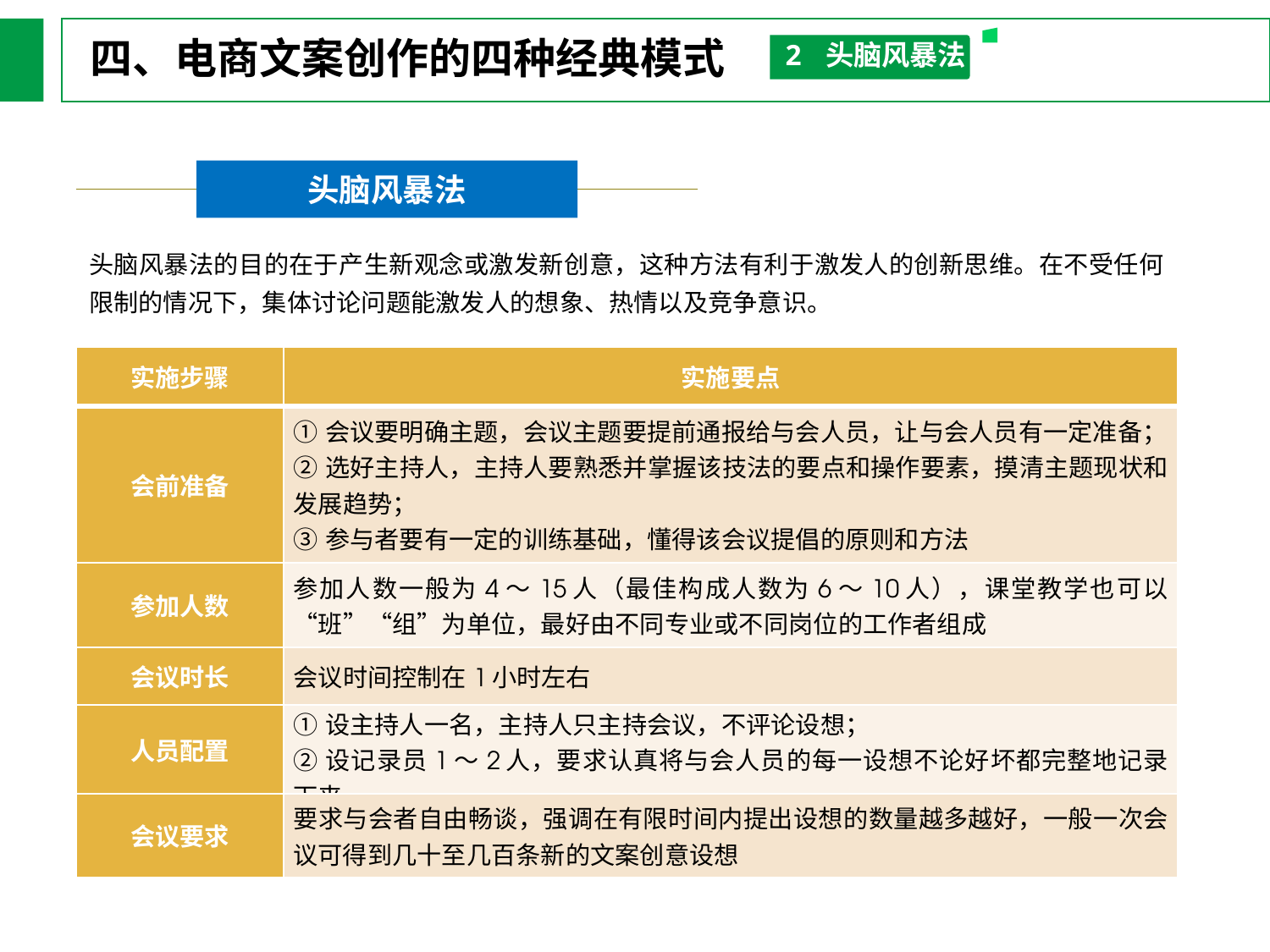

四、电商文案创作的四种经典模式

2 头脑风暴法
头脑风暴法
头脑风暴法的目的在于产生新观念或激发新创意，这种方法有利于激发人的创新思维。在不受任何限制的情况下，集体讨论问题能激发人的想象、热情以及竞争意识。
| 实施步骤 | 实施要点 |
| --- | --- |
| 会前准备 | ①会议要明确主题，会议主题要提前通报给与会人员，让与会人员有一定准备； ②选好主持人，主持人要熟悉并掌握该技法的要点和操作要素，摸清主题现状和发展趋势； ③参与者要有一定的训练基础，懂得该会议提倡的原则和方法 |
| 参加人数 | 参加人数一般为4～15人（最佳构成人数为6～10人），课堂教学也可以“班”“组”为单位，最好由不同专业或不同岗位的工作者组成 |
| 会议时长 | 会议时间控制在1小时左右 |
| 人员配置 | ①设主持人一名，主持人只主持会议，不评论设想； ②设记录员1～2人，要求认真将与会人员的每一设想不论好坏都完整地记录下来 |
| 会议要求 | 要求与会者自由畅谈，强调在有限时间内提出设想的数量越多越好，一般一次会议可得到几十至几百条新的文案创意设想 |